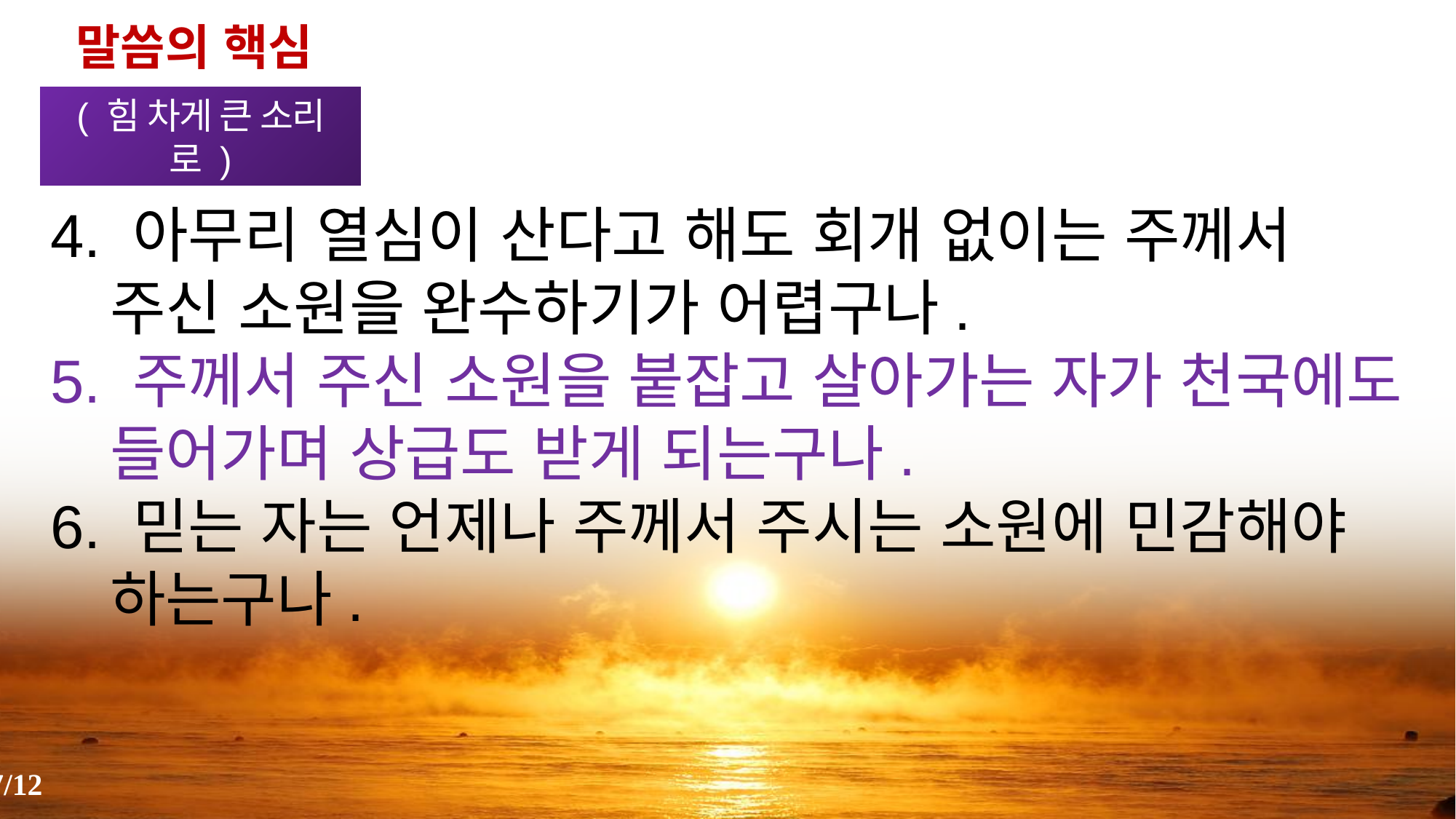

말씀의 핵심(2)

( 힘 차게 큰 소리로 )
4. 아무리 열심이 산다고 해도 회개 없이는 주께서 주신 소원을 완수하기가 어렵구나.
5. 주께서 주신 소원을 붙잡고 살아가는 자가 천국에도 들어가며 상급도 받게 되는구나.
6. 믿는 자는 언제나 주께서 주시는 소원에 민감해야 하는구나.